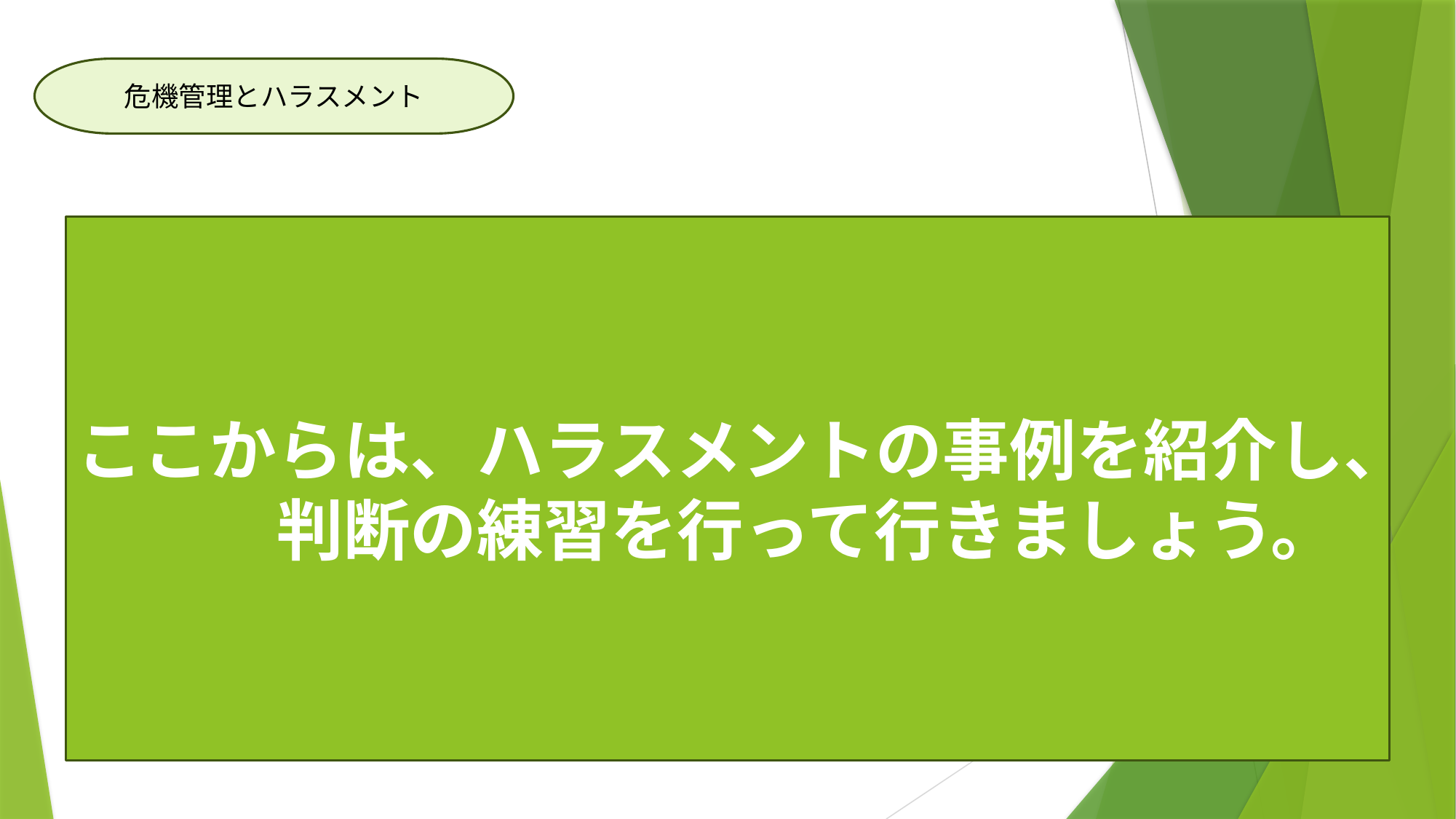

危機管理とハラスメント
ここからは、ハラスメントの事例を紹介し、
　　　判断の練習を行って行きましょう。